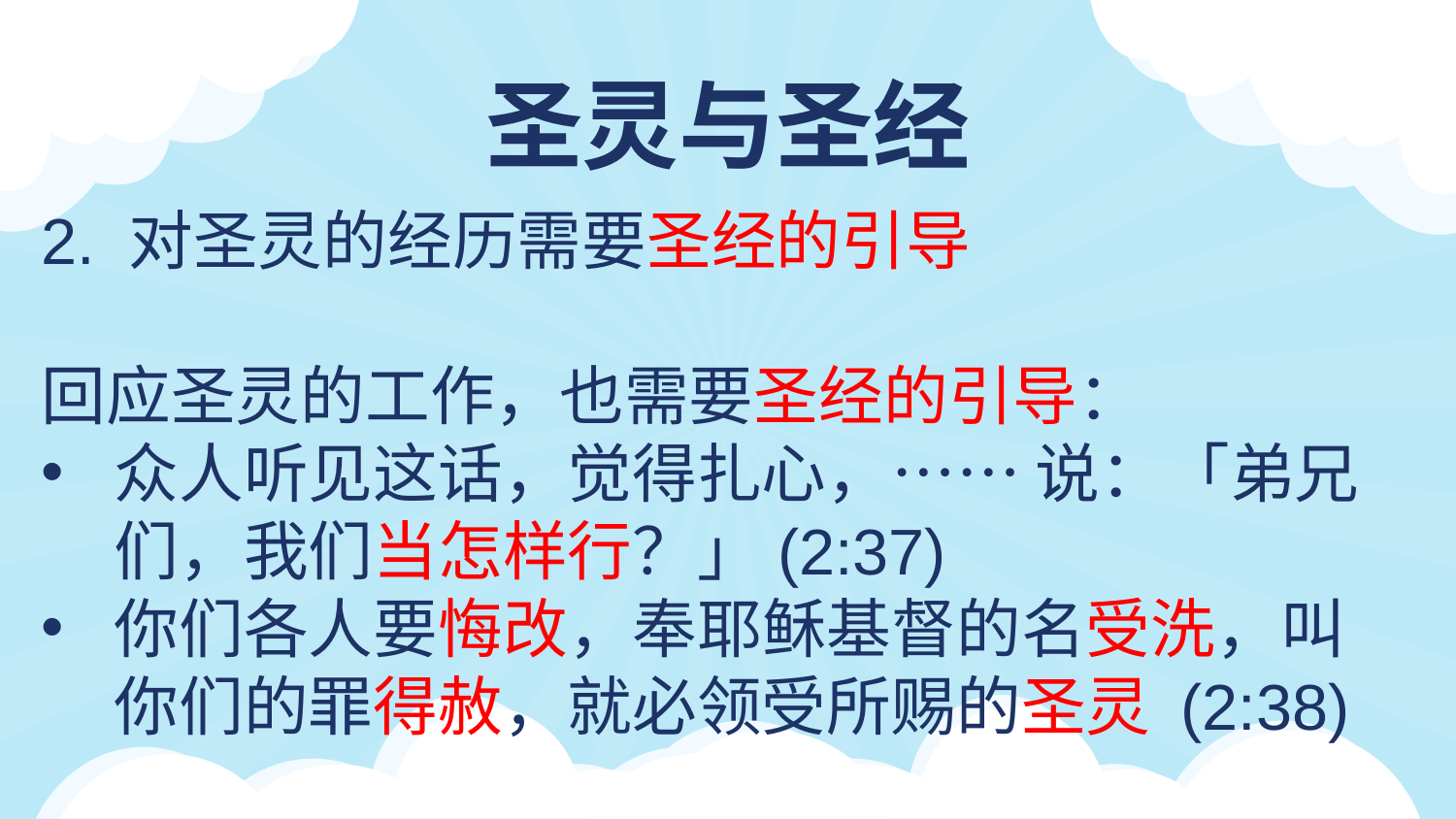

圣灵与圣经
2. 对圣灵的经历需要圣经的引导

回应圣灵的工作，也需要圣经的引导：
众人听见这话，觉得扎心，…… 说：「弟兄们，我们当怎样行？」(2:37)
你们各人要悔改，奉耶稣基督的名受洗，叫你们的罪得赦，就必领受所赐的圣灵 (2:38)